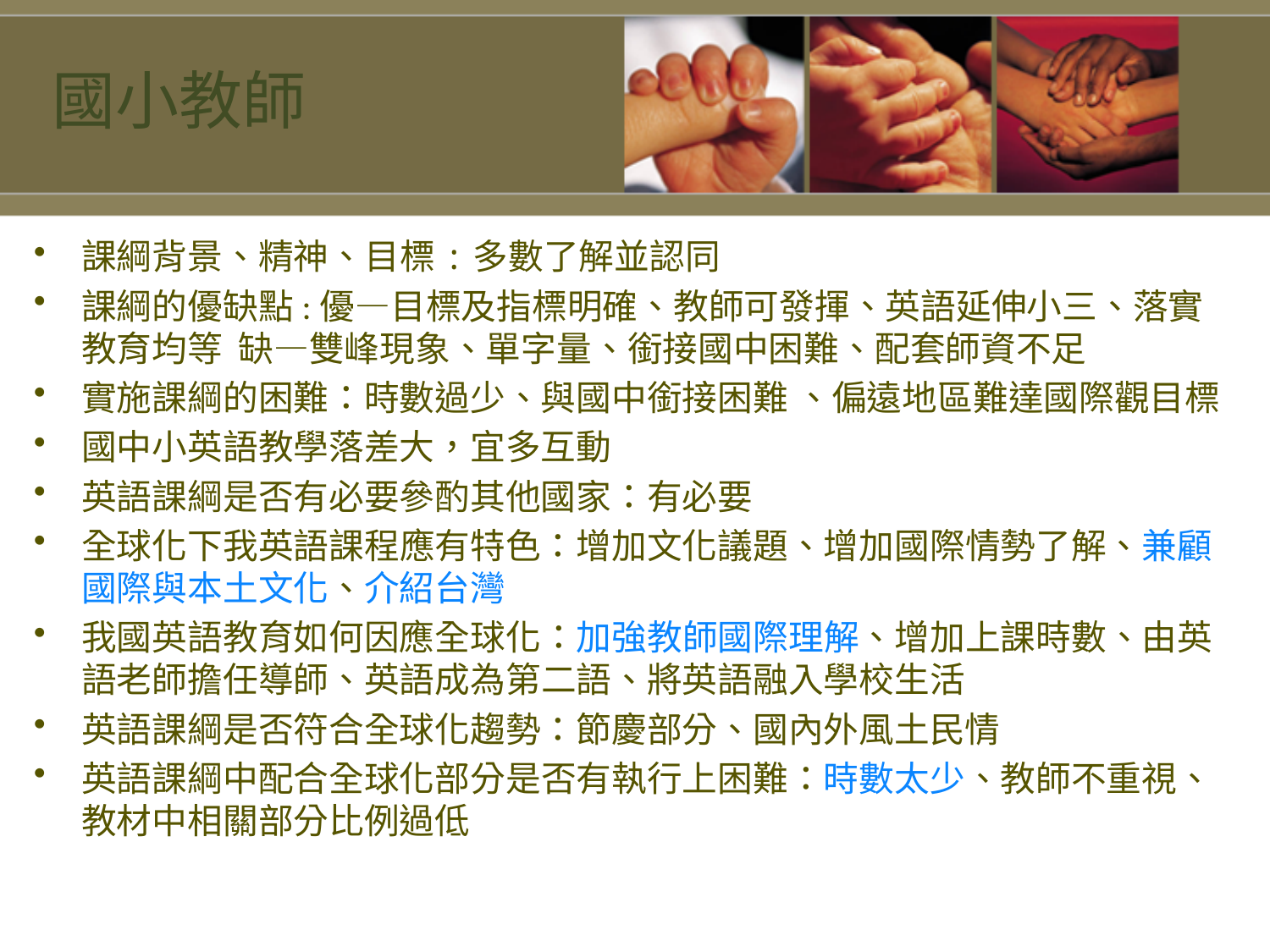

# 國小教師
課綱背景、精神、目標:多數了解並認同
課綱的優缺點:優—目標及指標明確、教師可發揮、英語延伸小三、落實教育均等  缺—雙峰現象、單字量、銜接國中困難、配套師資不足
實施課綱的困難：時數過少、與國中銜接困難 、偏遠地區難達國際觀目標
國中小英語教學落差大，宜多互動
英語課綱是否有必要參酌其他國家：有必要
全球化下我英語課程應有特色：增加文化議題、增加國際情勢了解、兼顧國際與本土文化、介紹台灣
我國英語教育如何因應全球化：加強教師國際理解、增加上課時數、由英語老師擔任導師、英語成為第二語、將英語融入學校生活
英語課綱是否符合全球化趨勢：節慶部分、國內外風土民情
英語課綱中配合全球化部分是否有執行上困難：時數太少、教師不重視、教材中相關部分比例過低